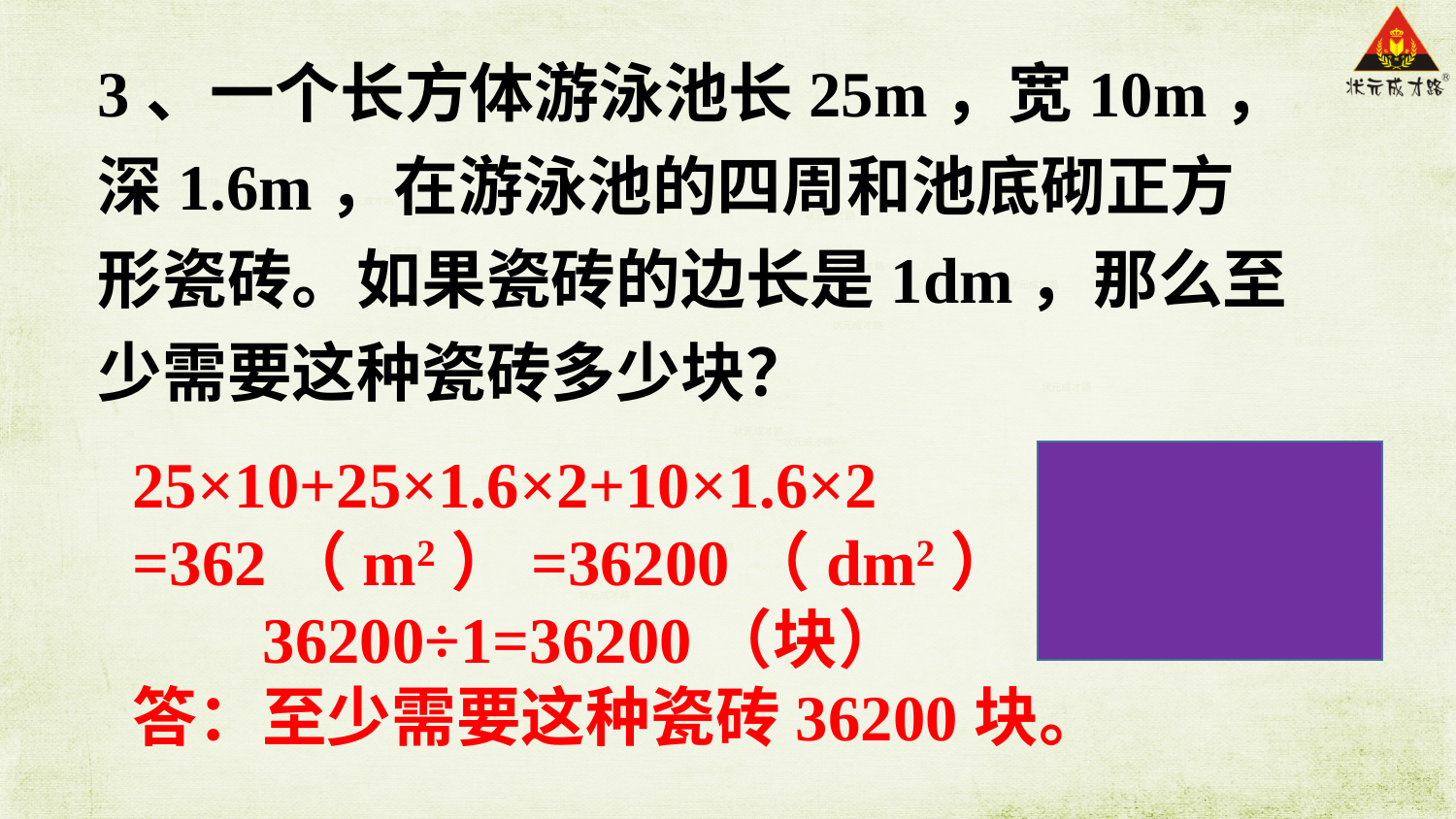

3、一个长方体游泳池长25m，宽10m，深1.6m，在游泳池的四周和池底砌正方形瓷砖。如果瓷砖的边长是1dm，那么至少需要这种瓷砖多少块？
25×10+25×1.6×2+10×1.6×2
=362（m2）=36200（dm2）
        36200÷1=36200（块）
答：至少需要这种瓷砖36200块。